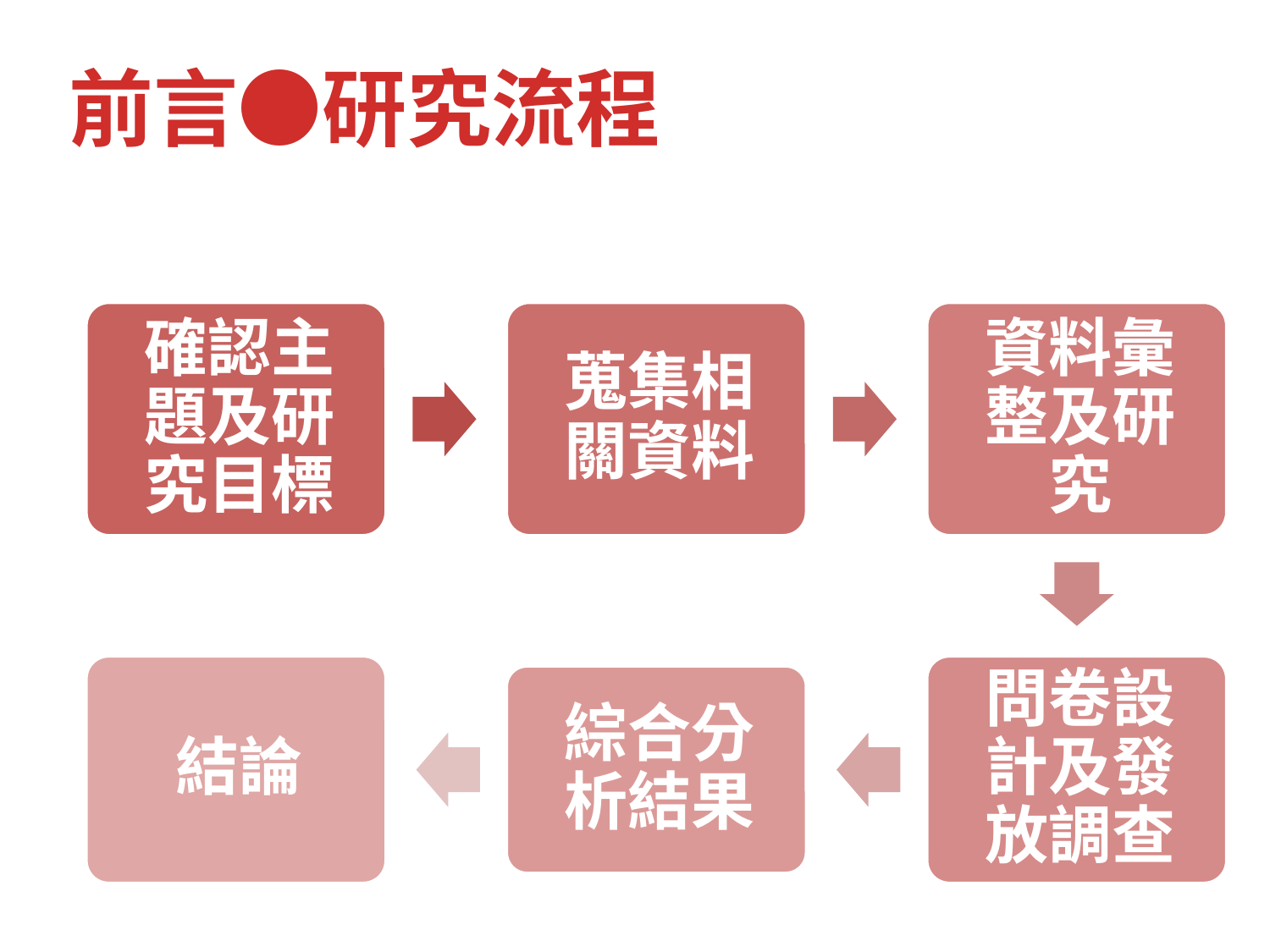

# 前言●研究流程
確認主題及研究目標

蒐集相關資料

資料彙整及研究

問卷設計及發放調查

綜合分析結果

結論